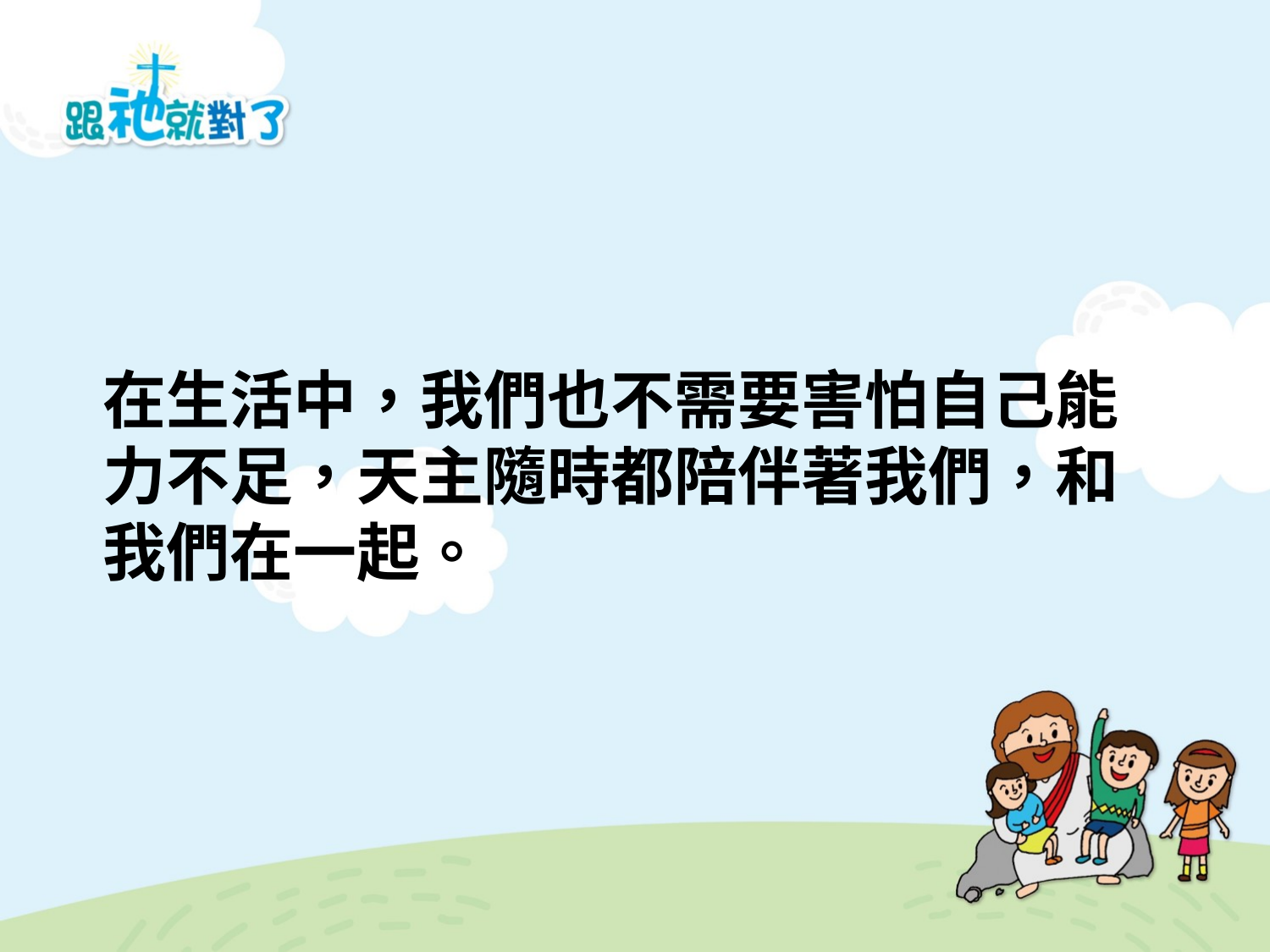

在生活中，我們也不需要害怕自己能力不足，天主隨時都陪伴著我們，和我們在一起。